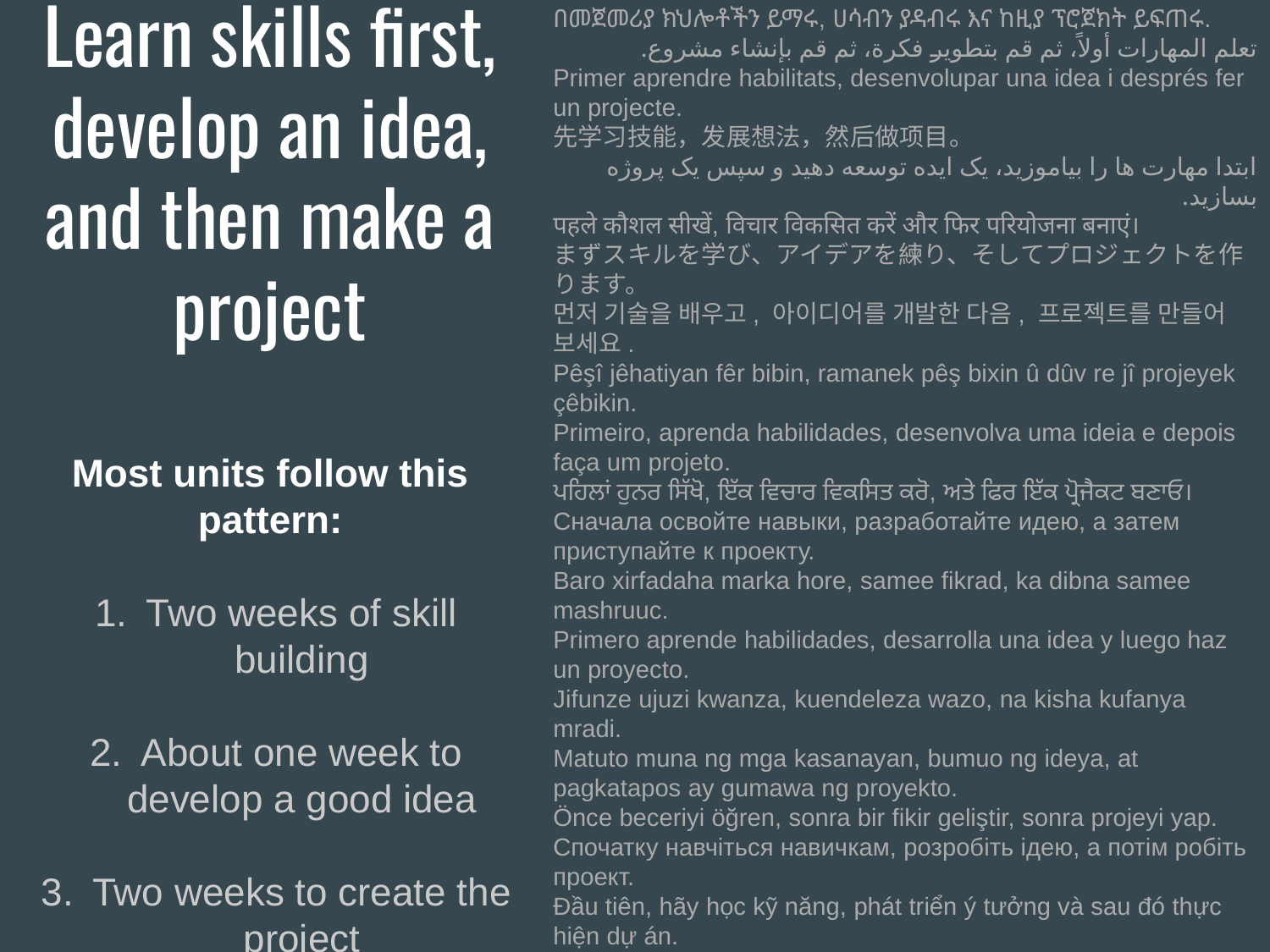

Learn skills first, develop an idea, and then make a project

Most units follow this pattern:

Two weeks of skill building
About one week to develop a good idea
Two weeks to create the project
በመጀመሪያ ክህሎቶችን ይማሩ, ሀሳብን ያዳብሩ እና ከዚያ ፕሮጀክት ይፍጠሩ.
تعلم المهارات أولاً، ثم قم بتطوير فكرة، ثم قم بإنشاء مشروع.
Primer aprendre habilitats, desenvolupar una idea i després fer un projecte.
先学习技能，发展想法，然后做项目。
ابتدا مهارت ها را بیاموزید، یک ایده توسعه دهید و سپس یک پروژه بسازید.
पहले कौशल सीखें, विचार विकसित करें और फिर परियोजना बनाएं।
まずスキルを学び、アイデアを練り、そしてプロジェクトを作ります。
먼저 기술을 배우고, 아이디어를 개발한 다음, 프로젝트를 만들어 보세요.
Pêşî jêhatiyan fêr bibin, ramanek pêş bixin û dûv re jî projeyek çêbikin.
Primeiro, aprenda habilidades, desenvolva uma ideia e depois faça um projeto.
ਪਹਿਲਾਂ ਹੁਨਰ ਸਿੱਖੋ, ਇੱਕ ਵਿਚਾਰ ਵਿਕਸਿਤ ਕਰੋ, ਅਤੇ ਫਿਰ ਇੱਕ ਪ੍ਰੋਜੈਕਟ ਬਣਾਓ।
Сначала освойте навыки, разработайте идею, а затем приступайте к проекту.
Baro xirfadaha marka hore, samee fikrad, ka dibna samee mashruuc.
Primero aprende habilidades, desarrolla una idea y luego haz un proyecto.
Jifunze ujuzi kwanza, kuendeleza wazo, na kisha kufanya mradi.
Matuto muna ng mga kasanayan, bumuo ng ideya, at pagkatapos ay gumawa ng proyekto.
Önce beceriyi öğren, sonra bir fikir geliştir, sonra projeyi yap.
Спочатку навчіться навичкам, розробіть ідею, а потім робіть проект.
Đầu tiên, hãy học kỹ năng, phát triển ý tưởng và sau đó thực hiện dự án.